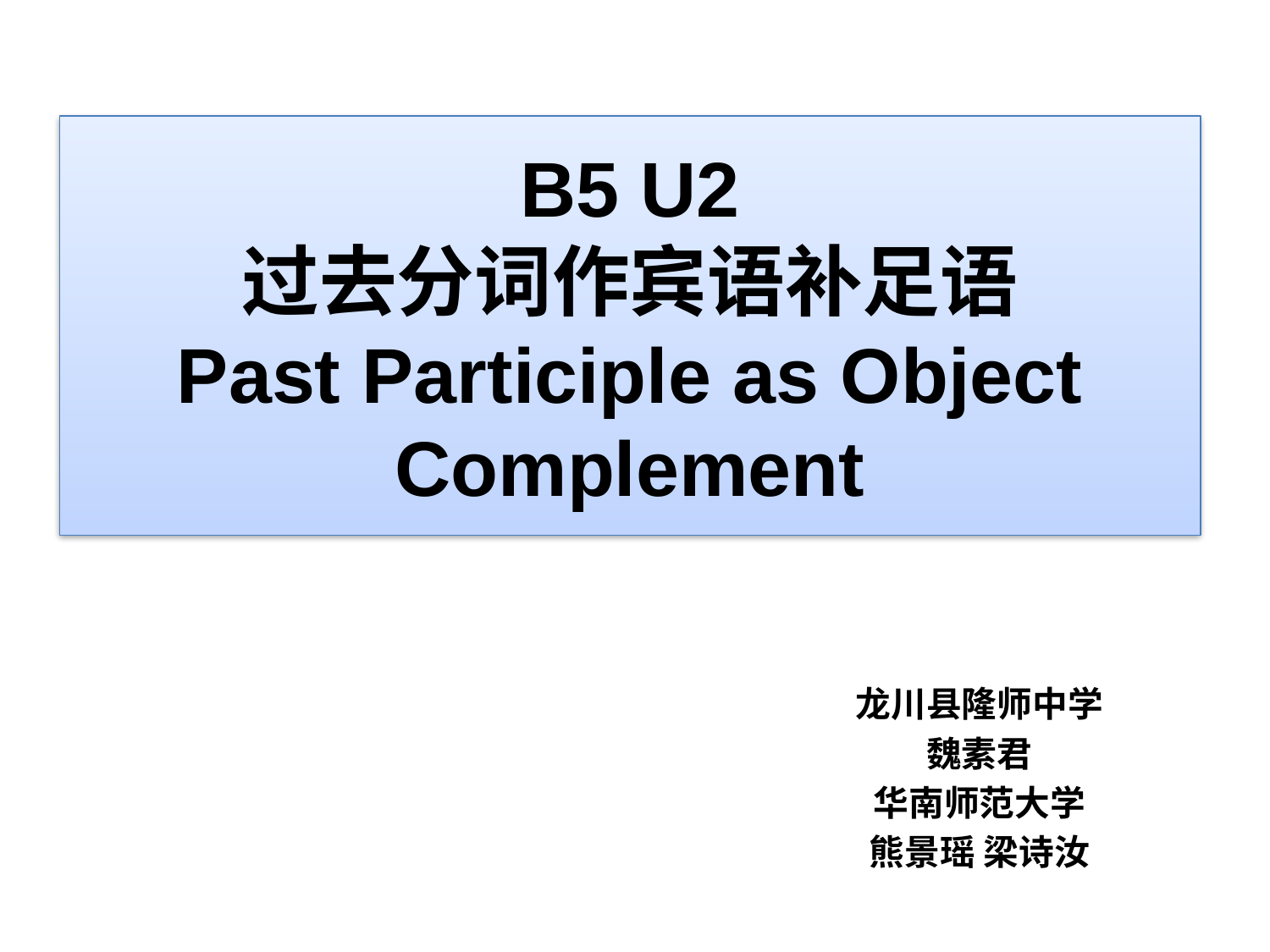

# B5 U2 过去分词作宾语补足语 Past Participle as Object Complement
龙川县隆师中学
魏素君
华南师范大学
熊景瑶 梁诗汝